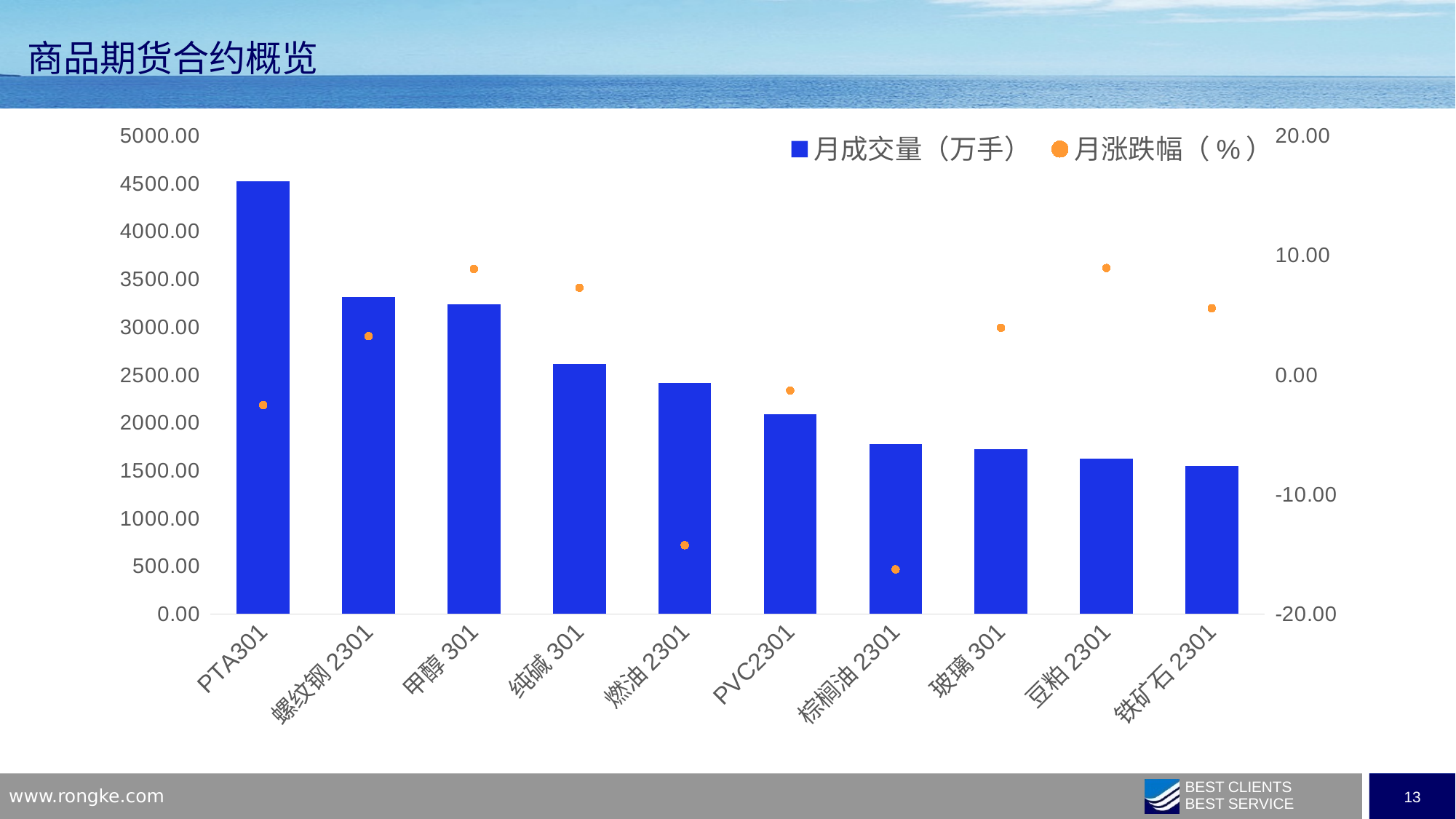

商品期货合约概览

### Chart

| Category | 月成交量（万手） | 月涨跌幅（%） |
|---|---|---|
| PTA301 | 4520.7726 | -2.5335 |
| 螺纹钢2301 | 3316.1676 | 3.2337 |
| 甲醇301 | 3234.2091 | 8.8485 |
| 纯碱301 | 2615.6644 | 7.2727 |
| 燃油2301 | 2414.9262 | -14.2453 |
| PVC2301 | 2088.8562 | -1.3086 |
| 棕榈油2301 | 1775.4781 | -16.2653 |
| 玻璃301 | 1719.2898 | 3.9337 |
| 豆粕2301 | 1626.1059 | 8.929 |
| 铁矿石2301 | 1547.2524 | 5.5596 |